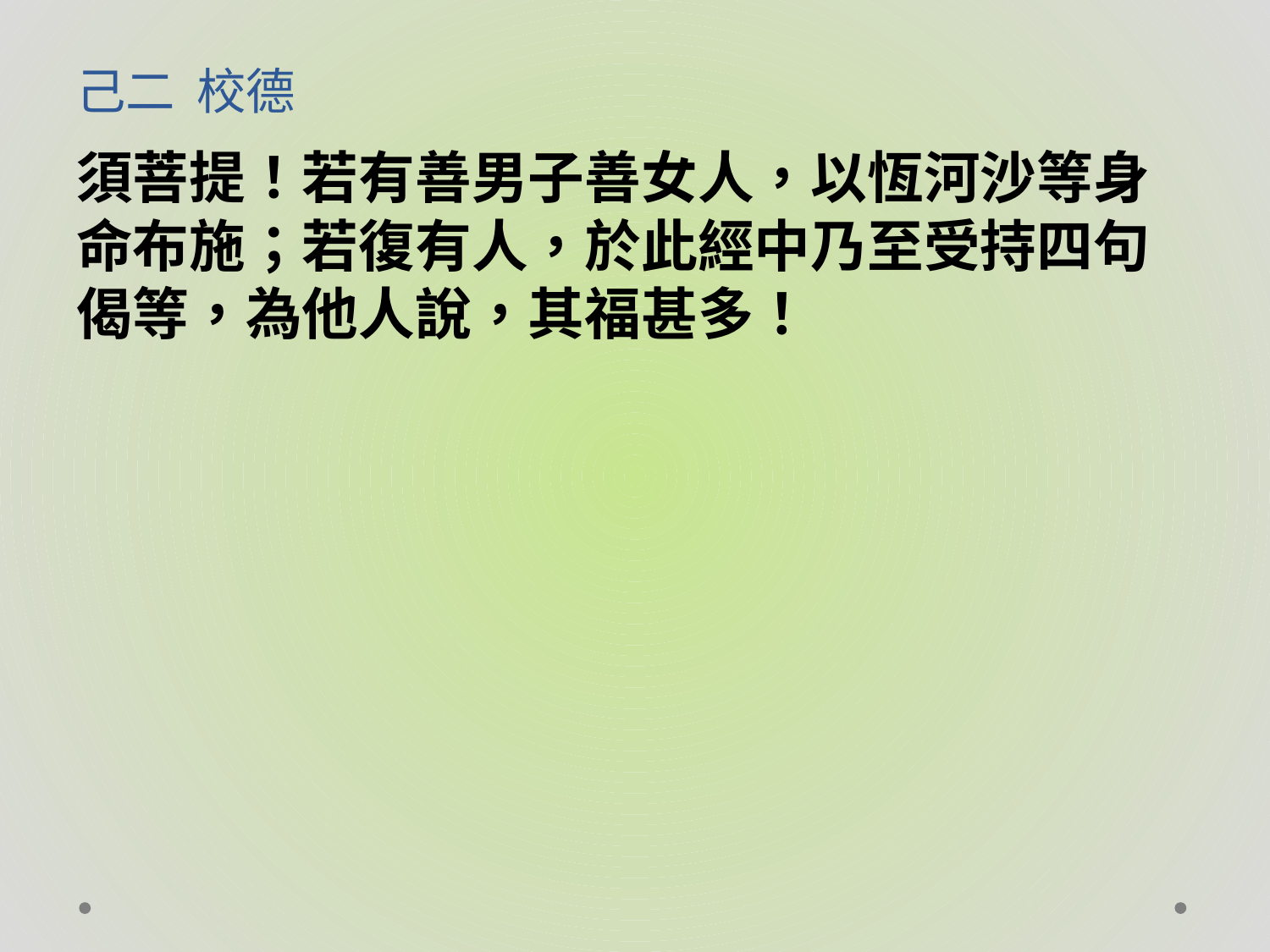

# 己二  校德
須菩提！若有善男子善女人，以恆河沙等身命布施；若復有人，於此經中乃至受持四句偈等，為他人說，其福甚多！